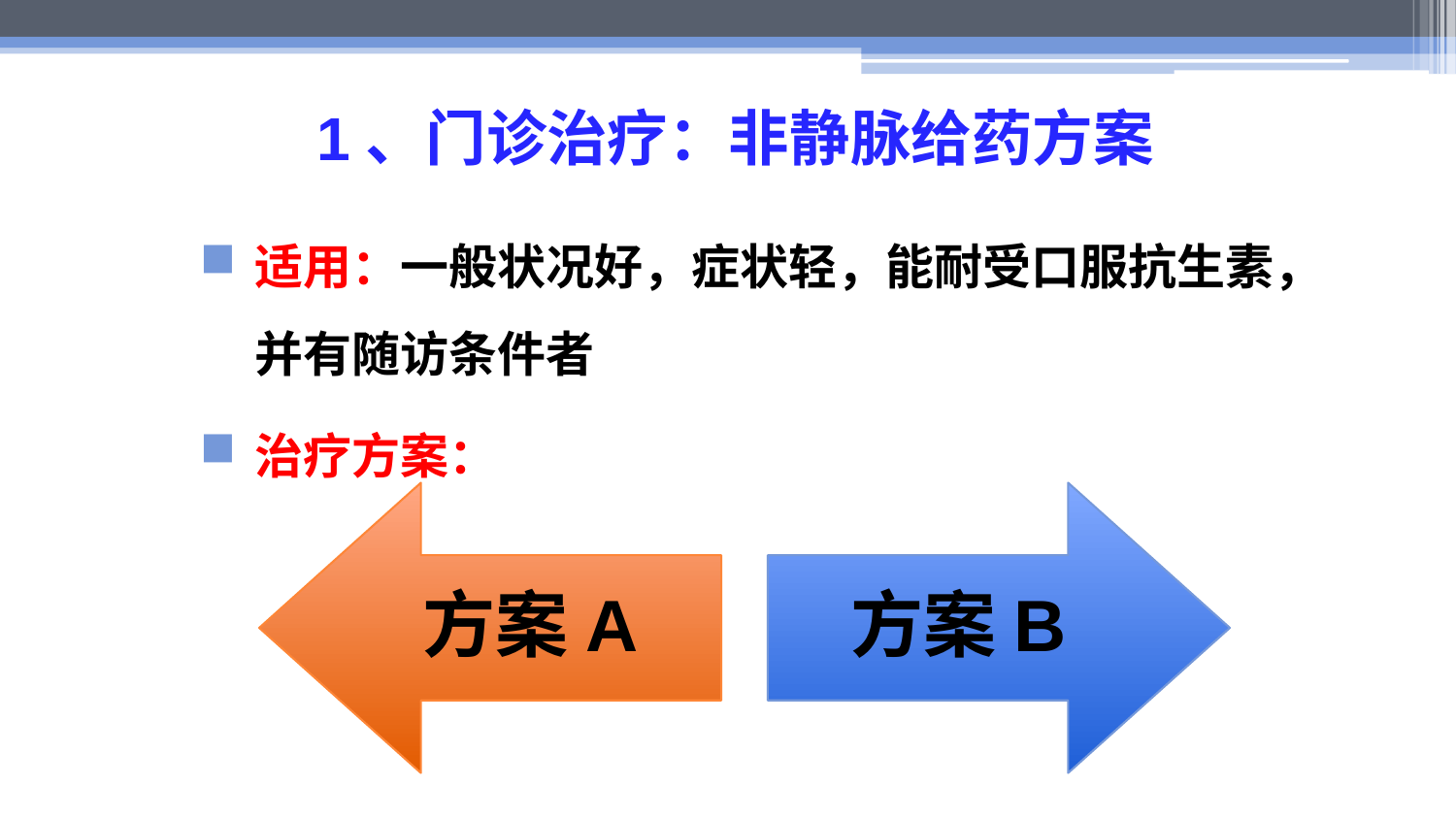

# 1、门诊治疗：非静脉给药方案
适用：一般状况好，症状轻，能耐受口服抗生素，并有随访条件者
治疗方案：

方案A
方案B